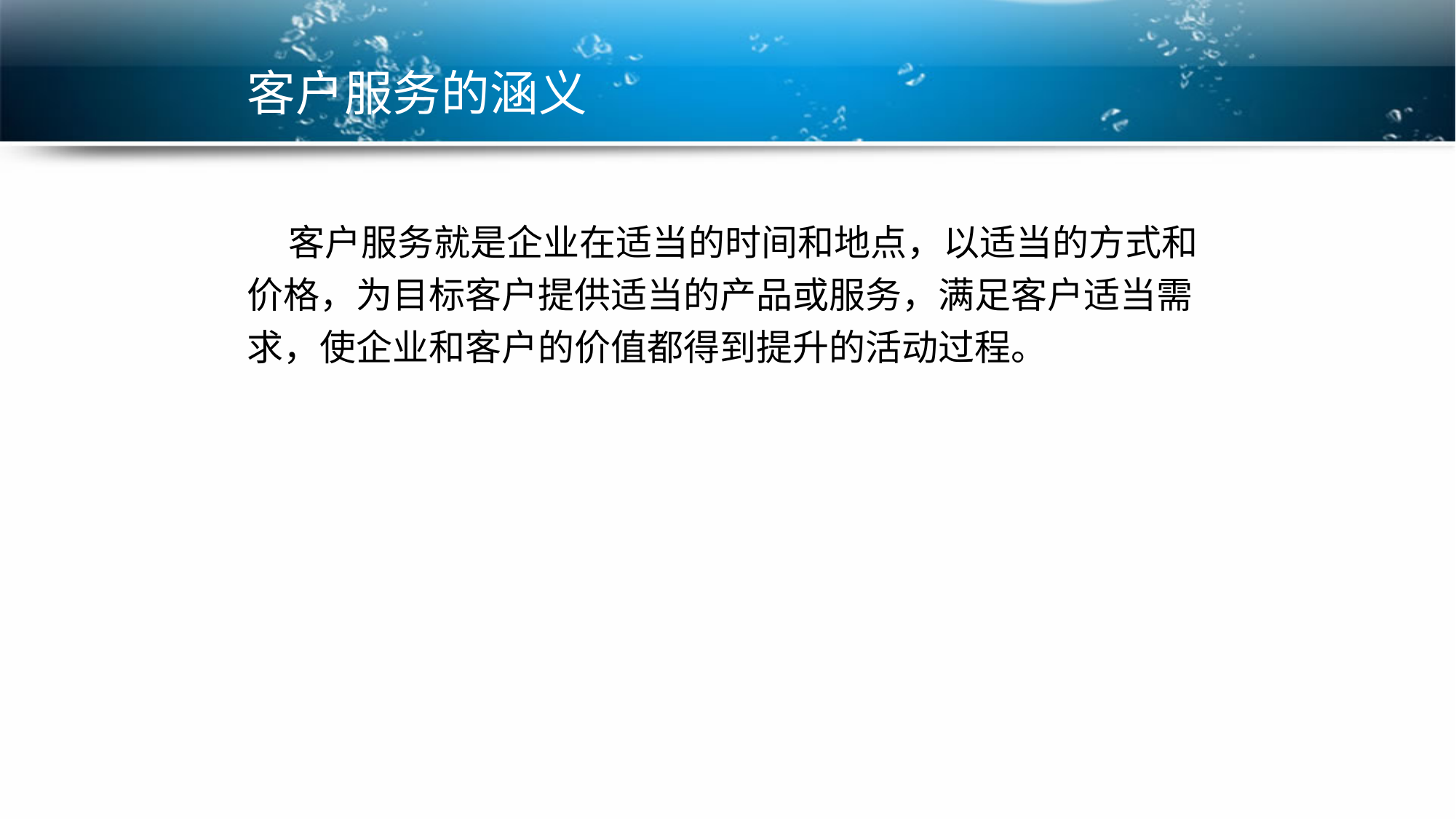

# 客户服务的涵义
    客户服务就是企业在适当的时间和地点，以适当的方式和价格，为目标客户提供适当的产品或服务，满足客户适当需求，使企业和客户的价值都得到提升的活动过程。